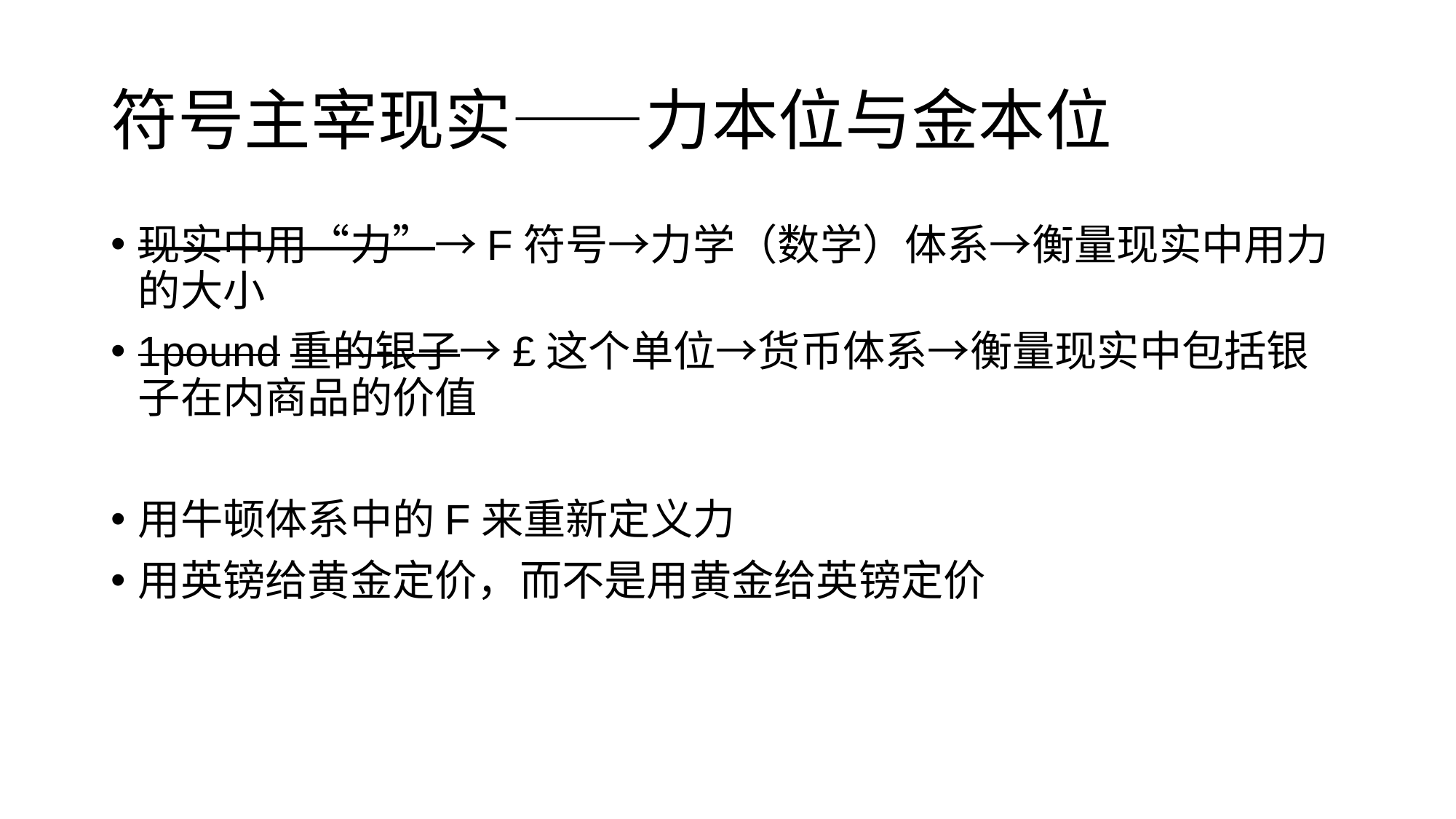

# 符号主宰现实——力本位与金本位
现实中用“力”→F符号→力学（数学）体系→衡量现实中用力的大小
1pound重的银子→£这个单位→货币体系→衡量现实中包括银子在内商品的价值

用牛顿体系中的F来重新定义力
用英镑给黄金定价，而不是用黄金给英镑定价